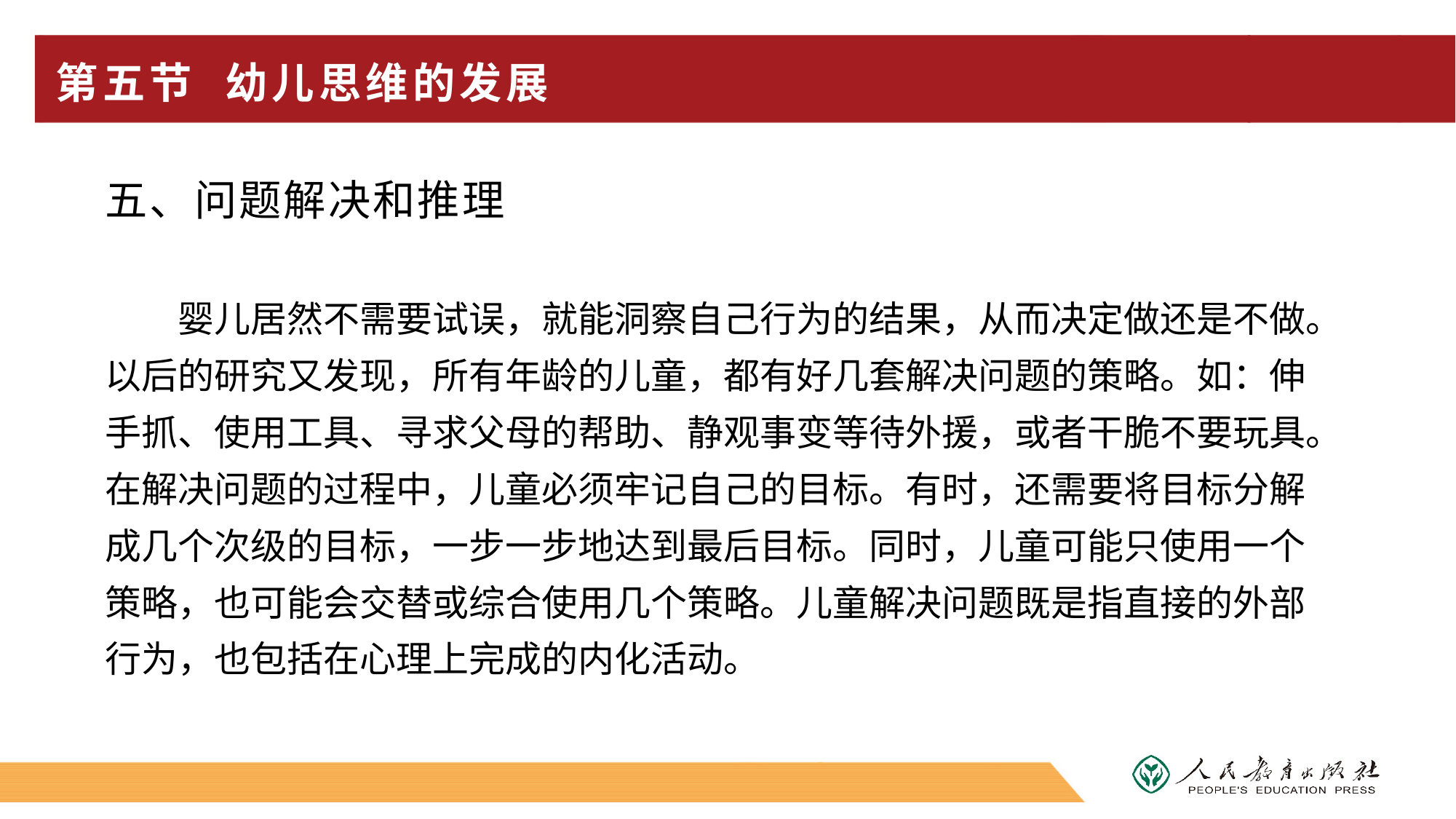

# 第五节  幼儿思维的发展
五、问题解决和推理
婴儿居然不需要试误，就能洞察自己行为的结果，从而决定做还是不做。以后的研究又发现，所有年龄的儿童，都有好几套解决问题的策略。如：伸手抓、使用工具、寻求父母的帮助、静观事变等待外援，或者干脆不要玩具。在解决问题的过程中，儿童必须牢记自己的目标。有时，还需要将目标分解成几个次级的目标，一步一步地达到最后目标。同时，儿童可能只使用一个策略，也可能会交替或综合使用几个策略。儿童解决问题既是指直接的外部行为，也包括在心理上完成的内化活动。